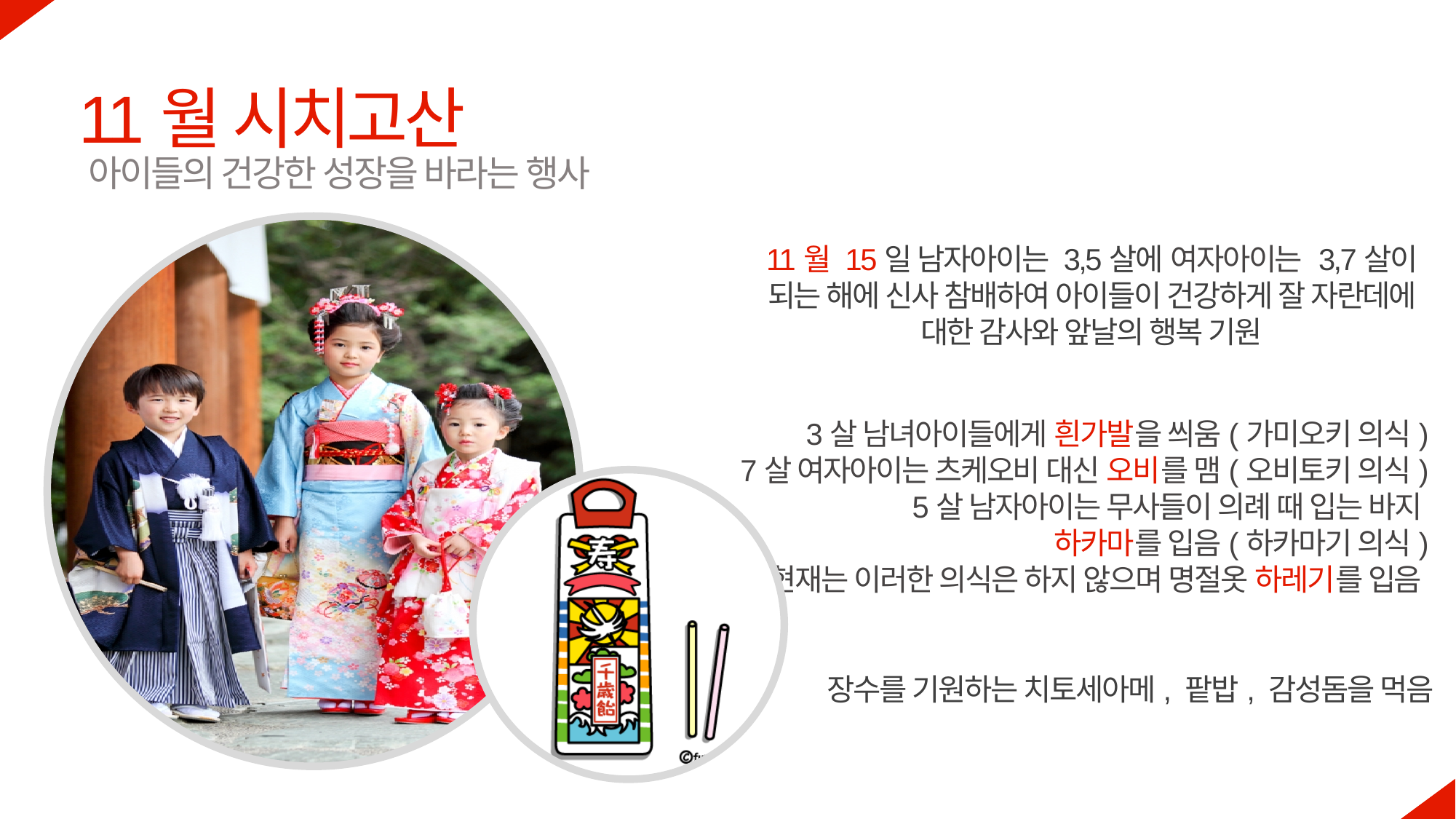

11월 시치고산
아이들의 건강한 성장을 바라는 행사

11월 15일 남자아이는 3,5살에 여자아이는 3,7살이 되는 해에 신사 참배하여 아이들이 건강하게 잘 자란데에 대한 감사와 앞날의 행복 기원
3살 남녀아이들에게 흰가발을 씌움(가미오키 의식)
7살 여자아이는 츠케오비 대신 오비를 맴(오비토키 의식)
5살 남자아이는 무사들이 의례 때 입는 바지
하카마를 입음(하카마기 의식)
현재는 이러한 의식은 하지 않으며 명절옷 하레기를 입음

장수를 기원하는 치토세아메, 팥밥, 감성돔을 먹음